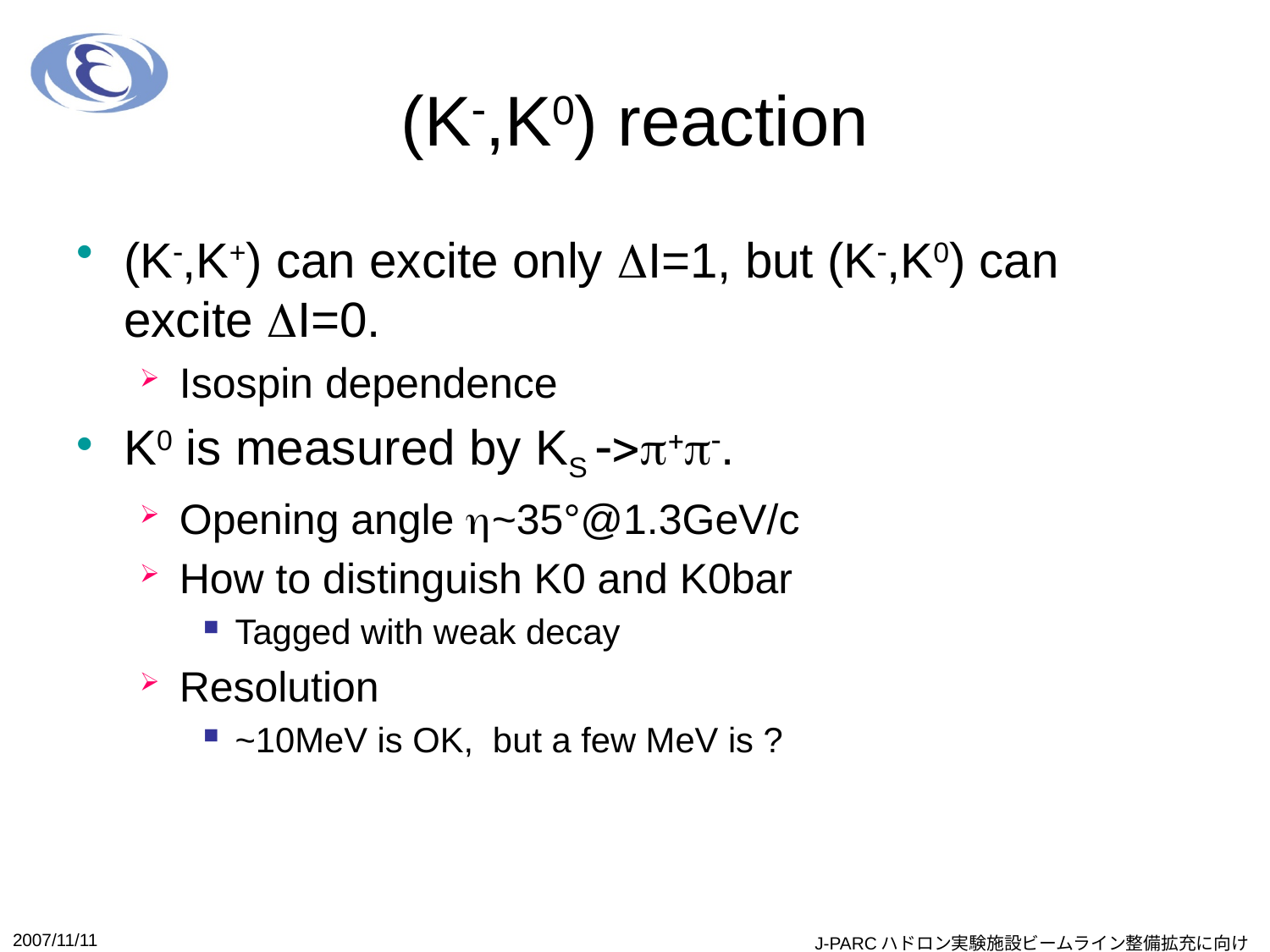

# (K−,K0) reaction
(K−,K+) can excite only ΔI=1, but (K−,K0) can excite ΔI=0.
Isospin dependence
K0 is measured by KS −>π+π−.
Opening angle η~35°@1.3GeV/c
How to distinguish K0 and K0bar
Tagged with weak decay
Resolution
~10MeV is OK,  but a few MeV is ?
2007/11/11
J-PARCハドロン実験施設ビームライン整備拡充に向けて